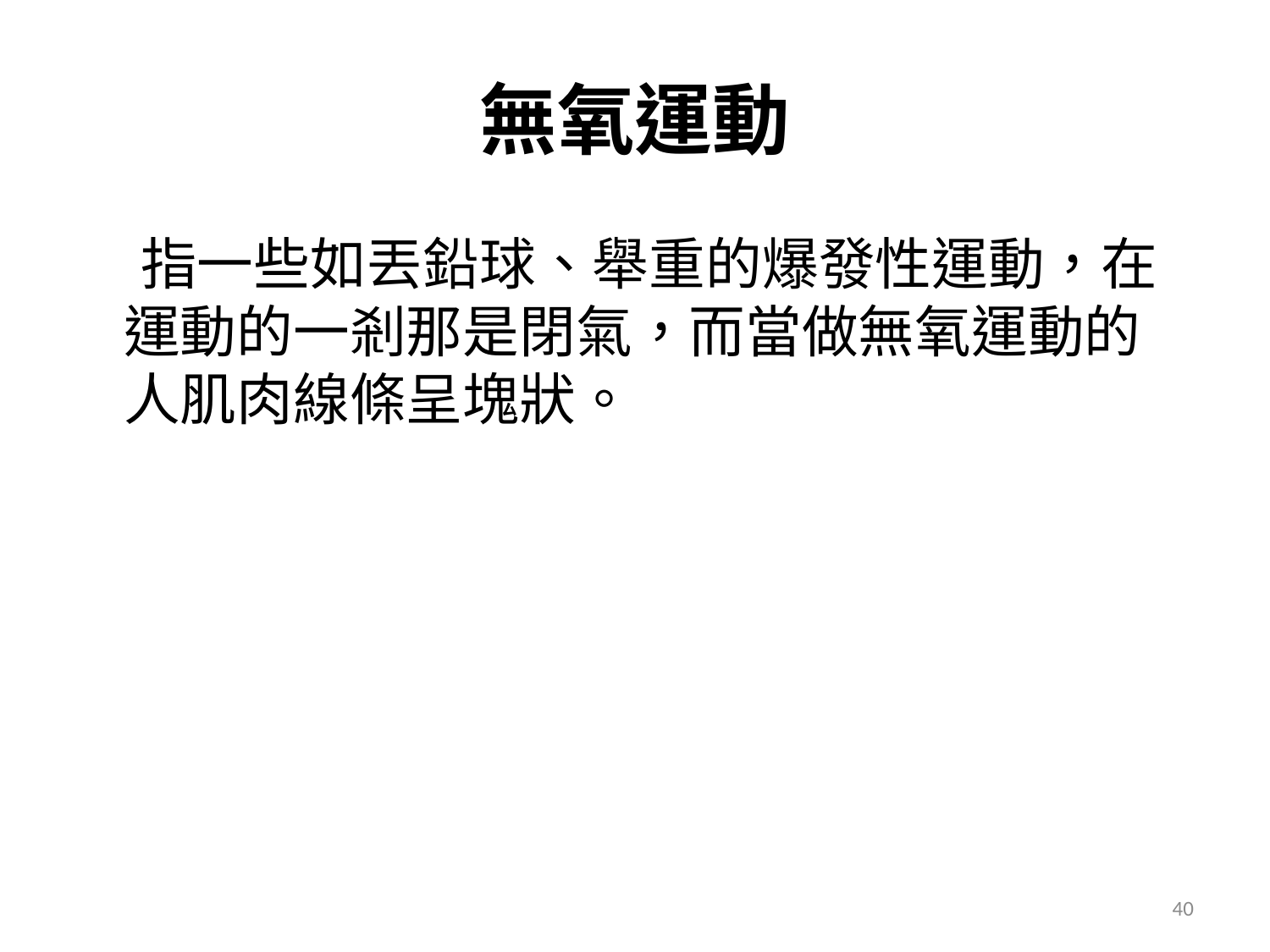

# 無氧運動
    指一些如丟鉛球、舉重的爆發性運動，在運動的一剎那是閉氣，而當做無氧運動的人肌肉線條呈塊狀。
40